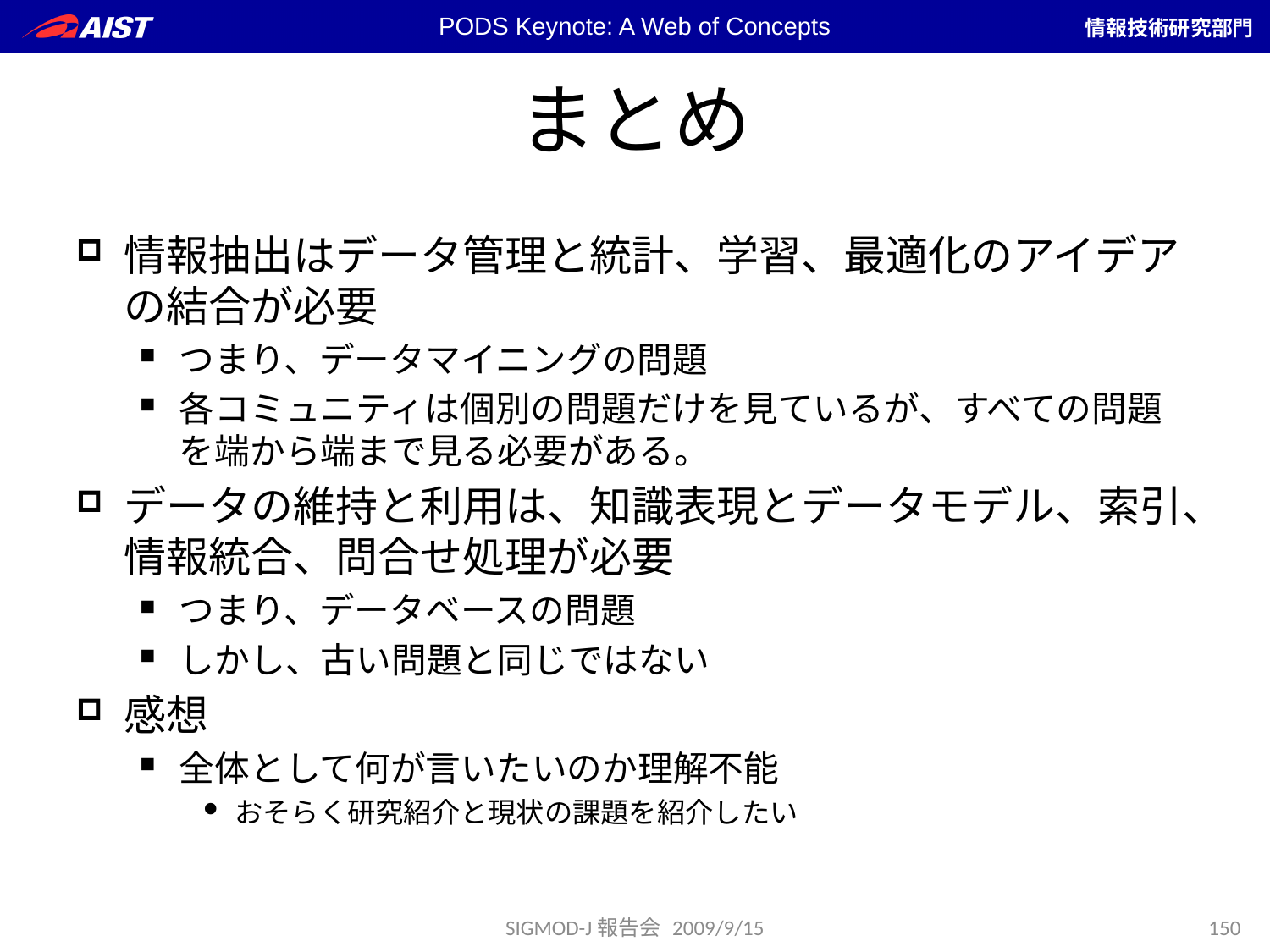

PODS Keynote: A Web of Concepts
# まとめ
情報抽出はデータ管理と統計、学習、最適化のアイデアの結合が必要
つまり、データマイニングの問題
各コミュニティは個別の問題だけを見ているが、すべての問題を端から端まで見る必要がある。
データの維持と利用は、知識表現とデータモデル、索引、情報統合、問合せ処理が必要
つまり、データベースの問題
しかし、古い問題と同じではない
感想
全体として何が言いたいのか理解不能
おそらく研究紹介と現状の課題を紹介したい
SIGMOD-J報告会 2009/9/15
150